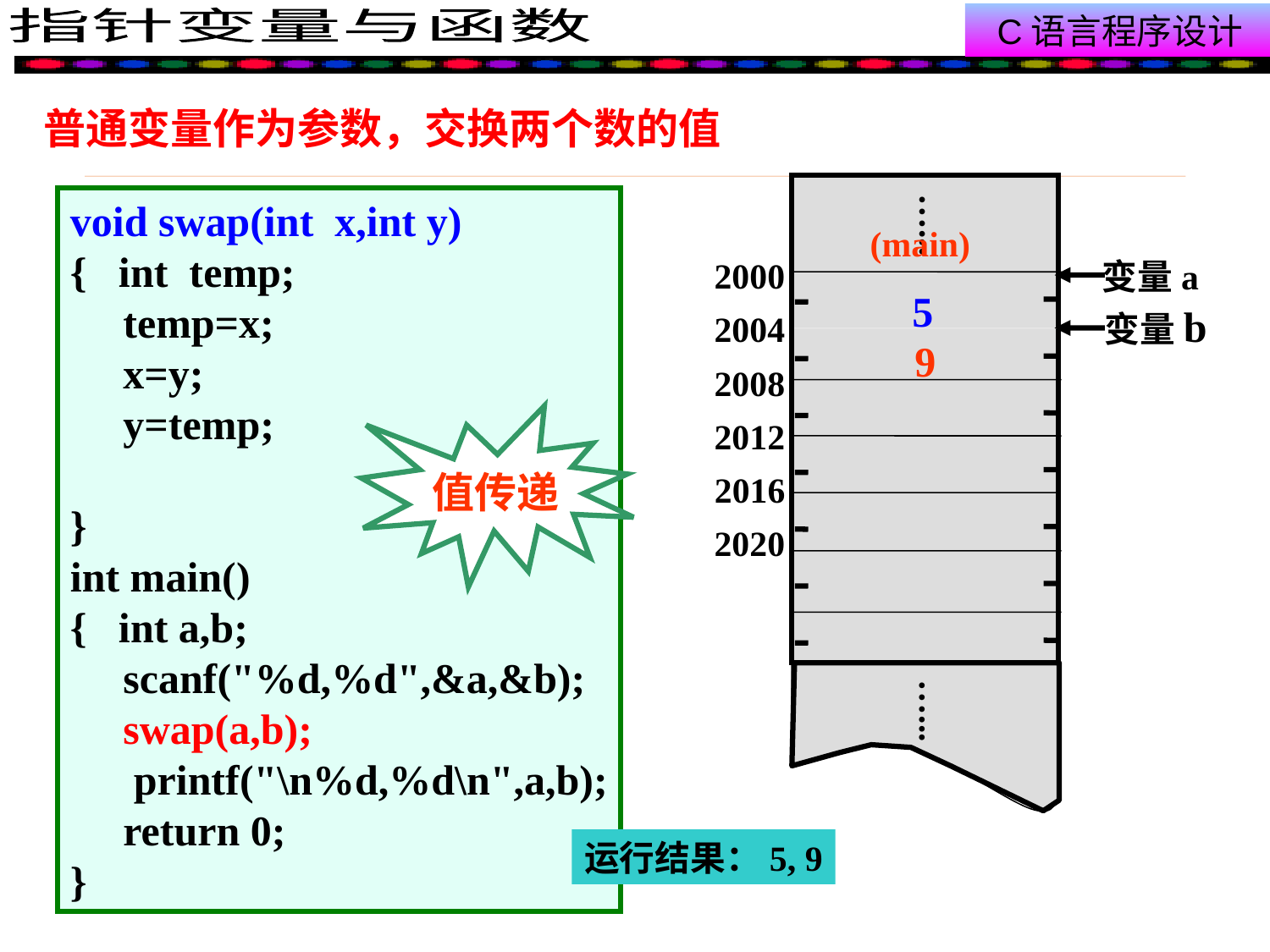

普通变量作为参数，交换两个数的值

…...
2000

2004

2008

2012

2016

2020

…...

void swap(int  x,int y)
{   int  temp;
     temp=x;
     x=y;
     y=temp;

}
int main()
{   int a,b;
     scanf("%d,%d",&a,&b);
     swap(a,b);
      printf("\n%d,%d\n",a,b);
     return 0;
}
(main)
变量a

  变量b

5
9
值传递

运行结果：5, 9